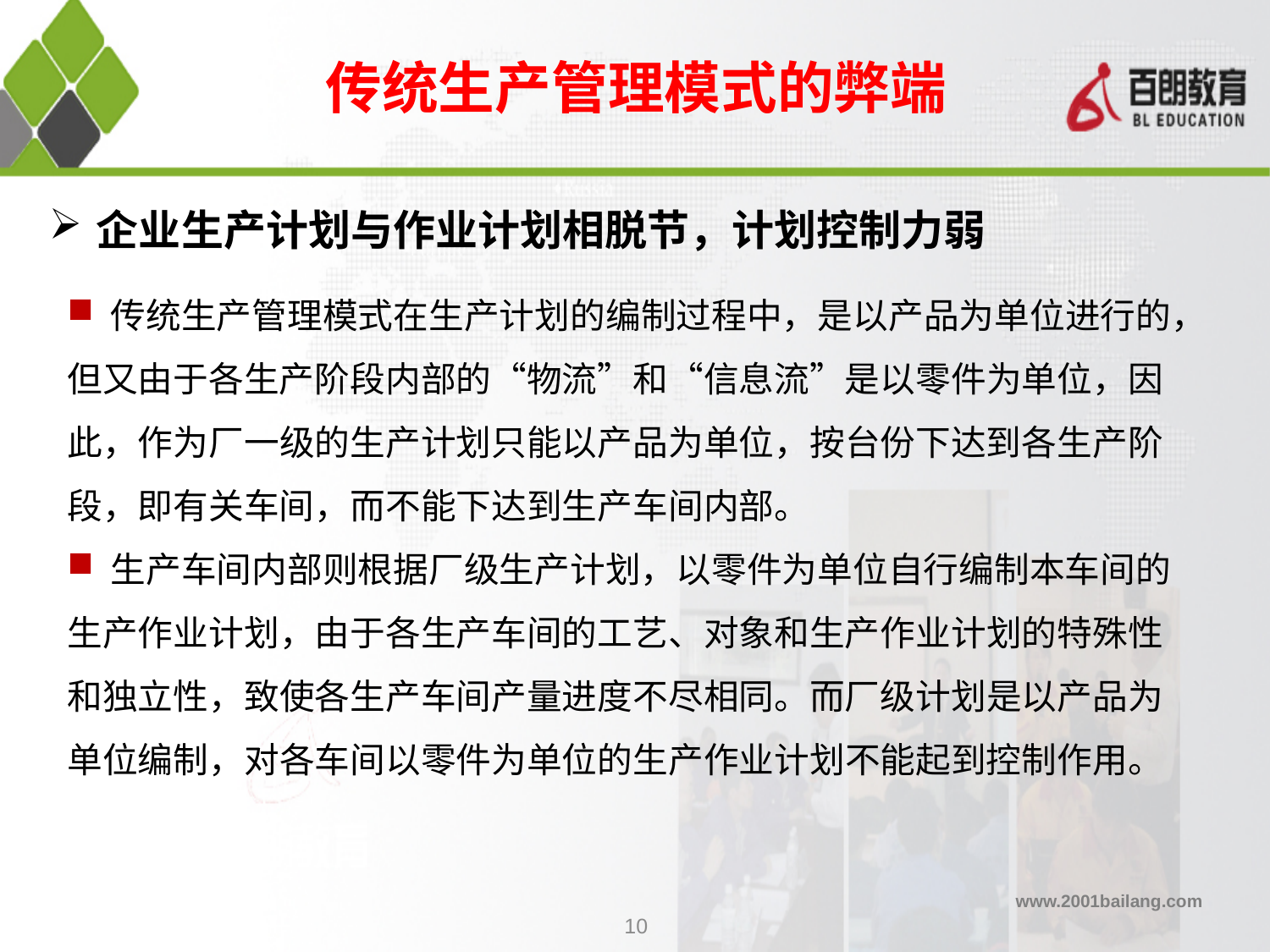

传统生产管理模式的弊端
企业生产计划与作业计划相脱节，计划控制力弱
 传统生产管理模式在生产计划的编制过程中，是以产品为单位进行的，但又由于各生产阶段内部的“物流”和“信息流”是以零件为单位，因此，作为厂一级的生产计划只能以产品为单位，按台份下达到各生产阶段，即有关车间，而不能下达到生产车间内部。
 生产车间内部则根据厂级生产计划，以零件为单位自行编制本车间的生产作业计划，由于各生产车间的工艺、对象和生产作业计划的特殊性和独立性，致使各生产车间产量进度不尽相同。而厂级计划是以产品为单位编制，对各车间以零件为单位的生产作业计划不能起到控制作用。
10